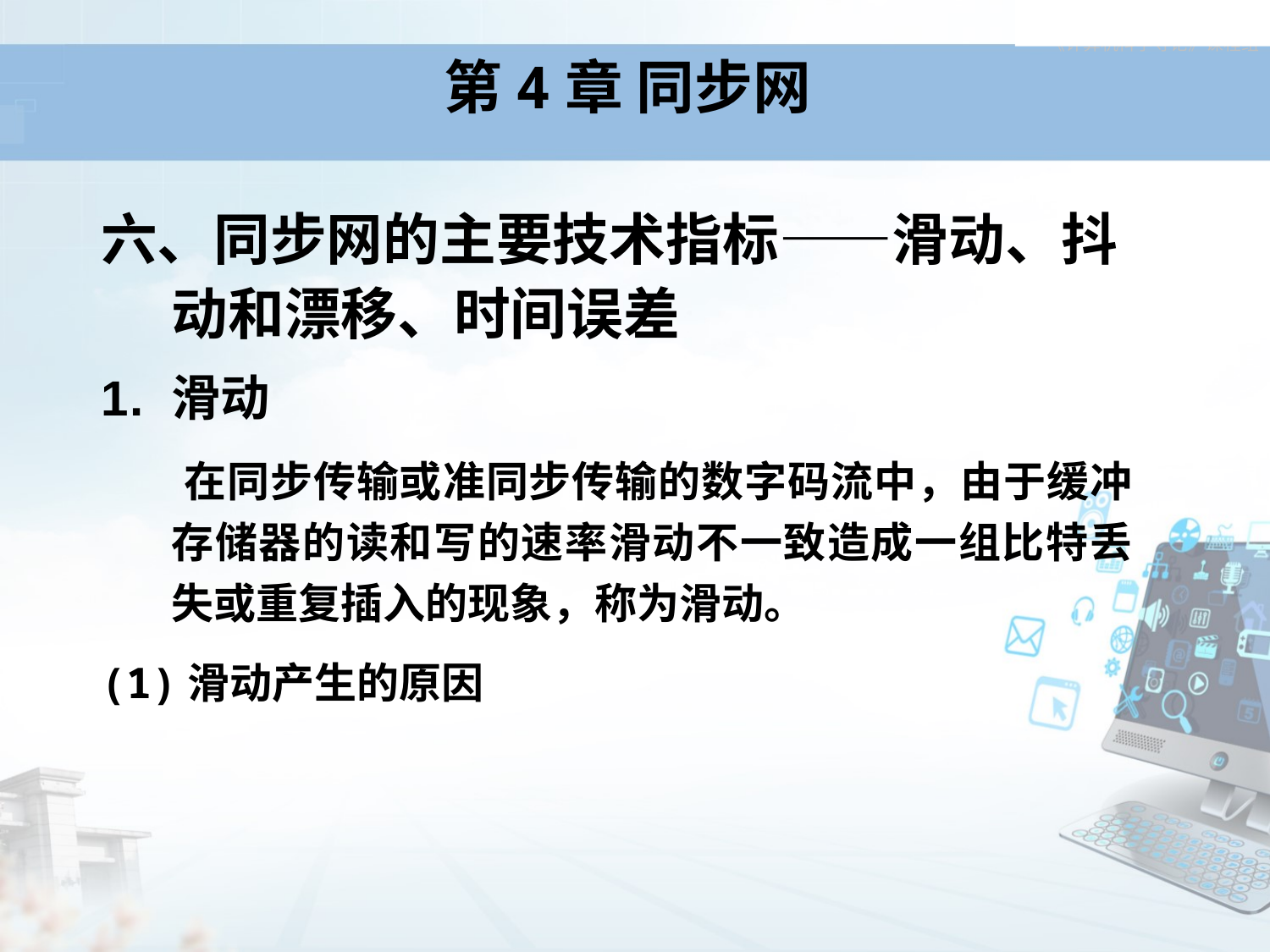

# 第4章 同步网
六、同步网的主要技术指标——滑动、抖动和漂移、时间误差
滑动
       在同步传输或准同步传输的数字码流中，由于缓冲存储器的读和写的速率滑动不一致造成一组比特丢失或重复插入的现象，称为滑动。
(1)滑动产生的原因